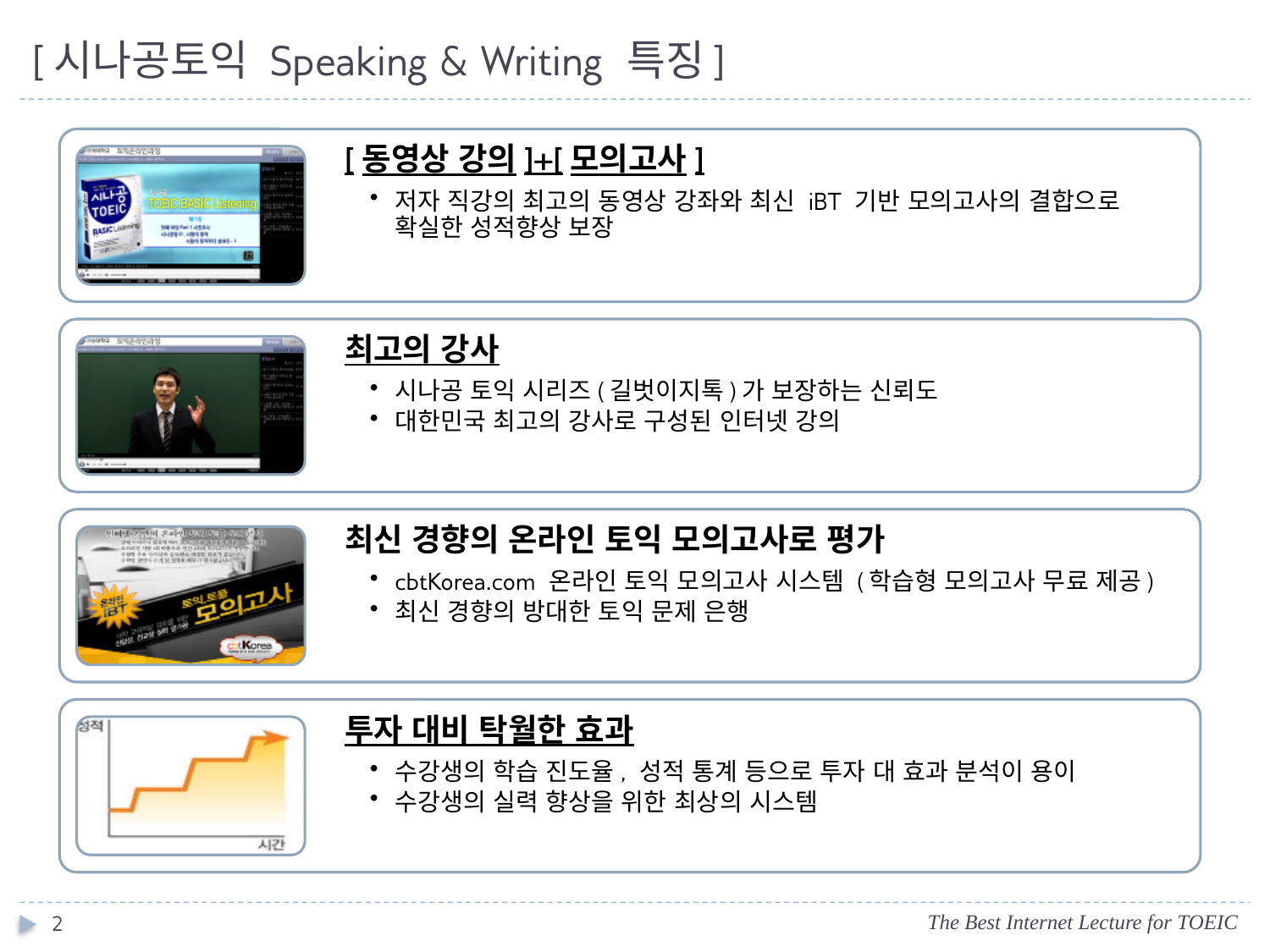

# [시나공토익 Speaking & Writing 특징]
[동영상 강의]+[모의고사]
저자 직강의 최고의 동영상 강좌와 최신 iBT 기반 모의고사의 결합으로 확실한 성적향상 보장
최고의 강사
시나공 토익 시리즈(길벗이지톡)가 보장하는 신뢰도
대한민국 최고의 강사로 구성된 인터넷 강의
최신 경향의 온라인 토익 모의고사로 평가
cbtKorea.com 온라인 토익 모의고사 시스템 (학습형 모의고사 무료 제공)
최신 경향의 방대한 토익 문제 은행

투자 대비 탁월한 효과
수강생의 학습 진도율, 성적 통계 등으로 투자 대 효과 분석이 용이
수강생의 실력 향상을 위한 최상의 시스템

2
The Best Internet Lecture for TOEIC